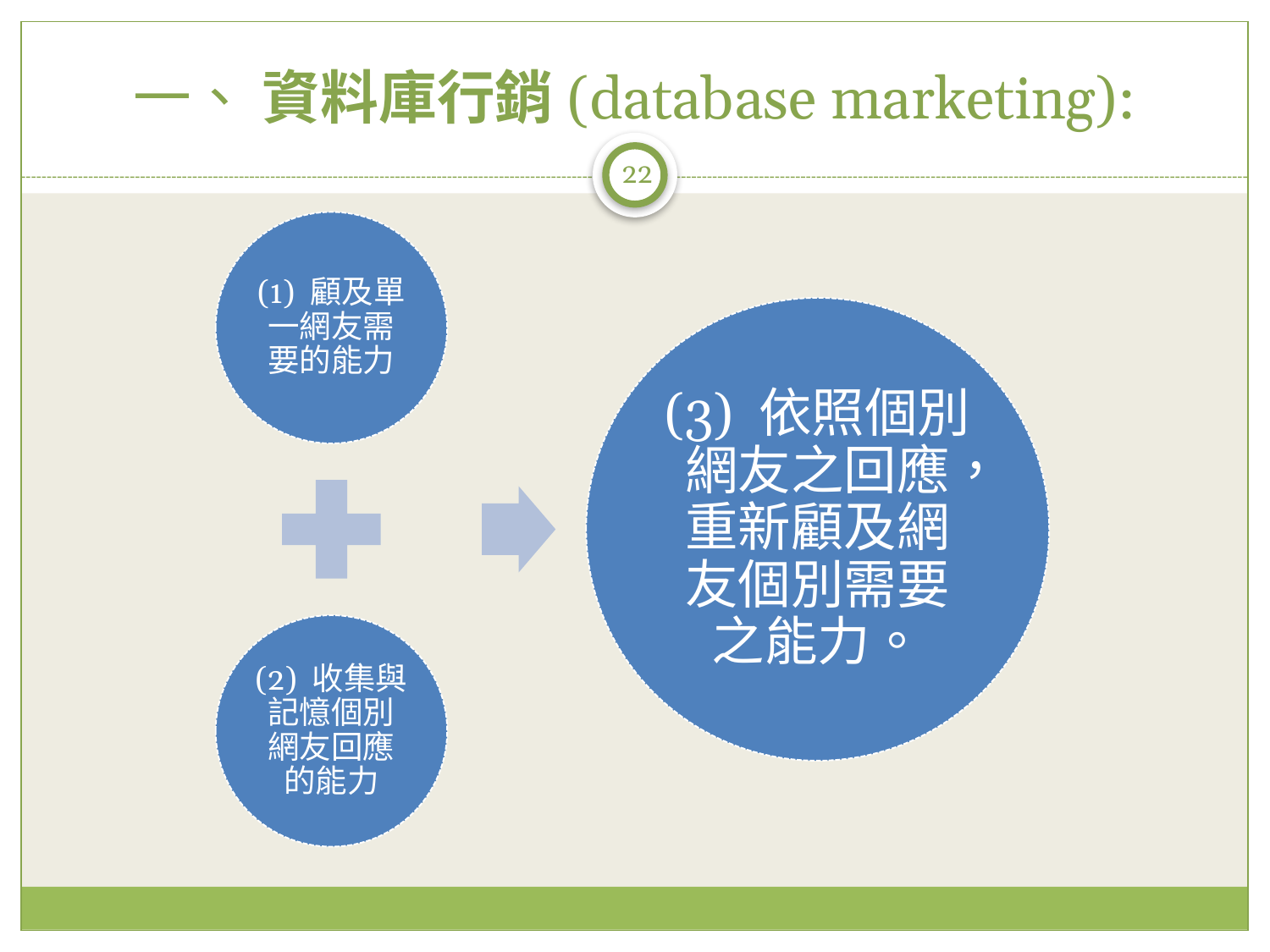

# 一、 資料庫行銷(database marketing):
22
(1) 顧及單一網友需要的能力

(2) 收集與記憶個別網友回應的能力

(3) 依照個別網友之回應，重新顧及網友個別需要之能力。